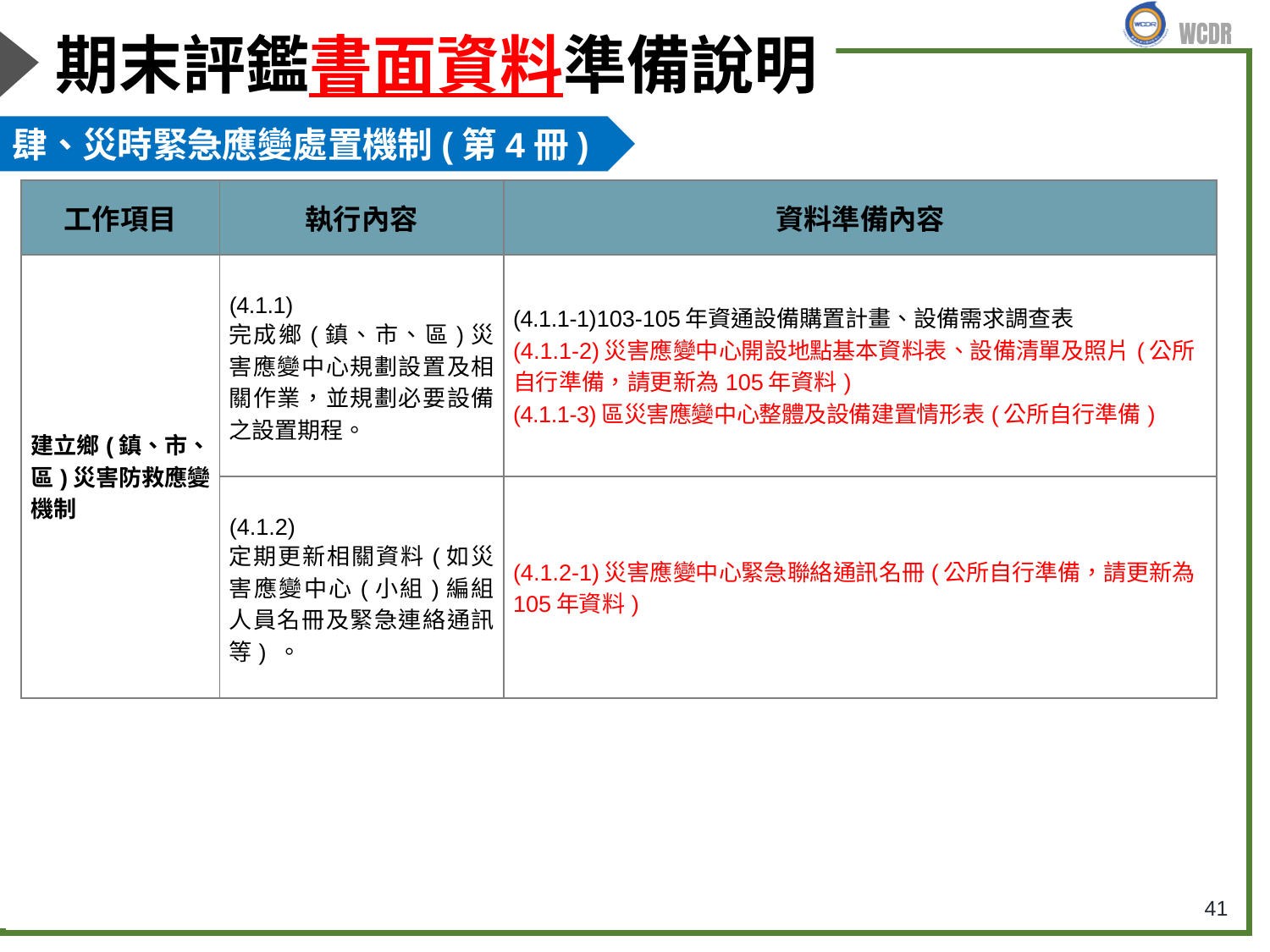

# 期末評鑑書面資料準備說明
肆、災時緊急應變處置機制(第4冊)
| 工作項目 | 執行內容 | 資料準備內容 |
| --- | --- | --- |
| 建立鄉(鎮、市、區)災害防救應變機制 | (4.1.1) 完成鄉(鎮、市、區)災害應變中心規劃設置及相關作業，並規劃必要設備之設置期程。 | (4.1.1-1)103-105年資通設備購置計畫、設備需求調查表 (4.1.1-2)災害應變中心開設地點基本資料表、設備清單及照片(公所自行準備，請更新為105年資料) (4.1.1-3)區災害應變中心整體及設備建置情形表(公所自行準備) |
|  | (4.1.2) 定期更新相關資料(如災害應變中心(小組)編組人員名冊及緊急連絡通訊等) 。 | (4.1.2-1)災害應變中心緊急聯絡通訊名冊(公所自行準備，請更新為105年資料) |
41